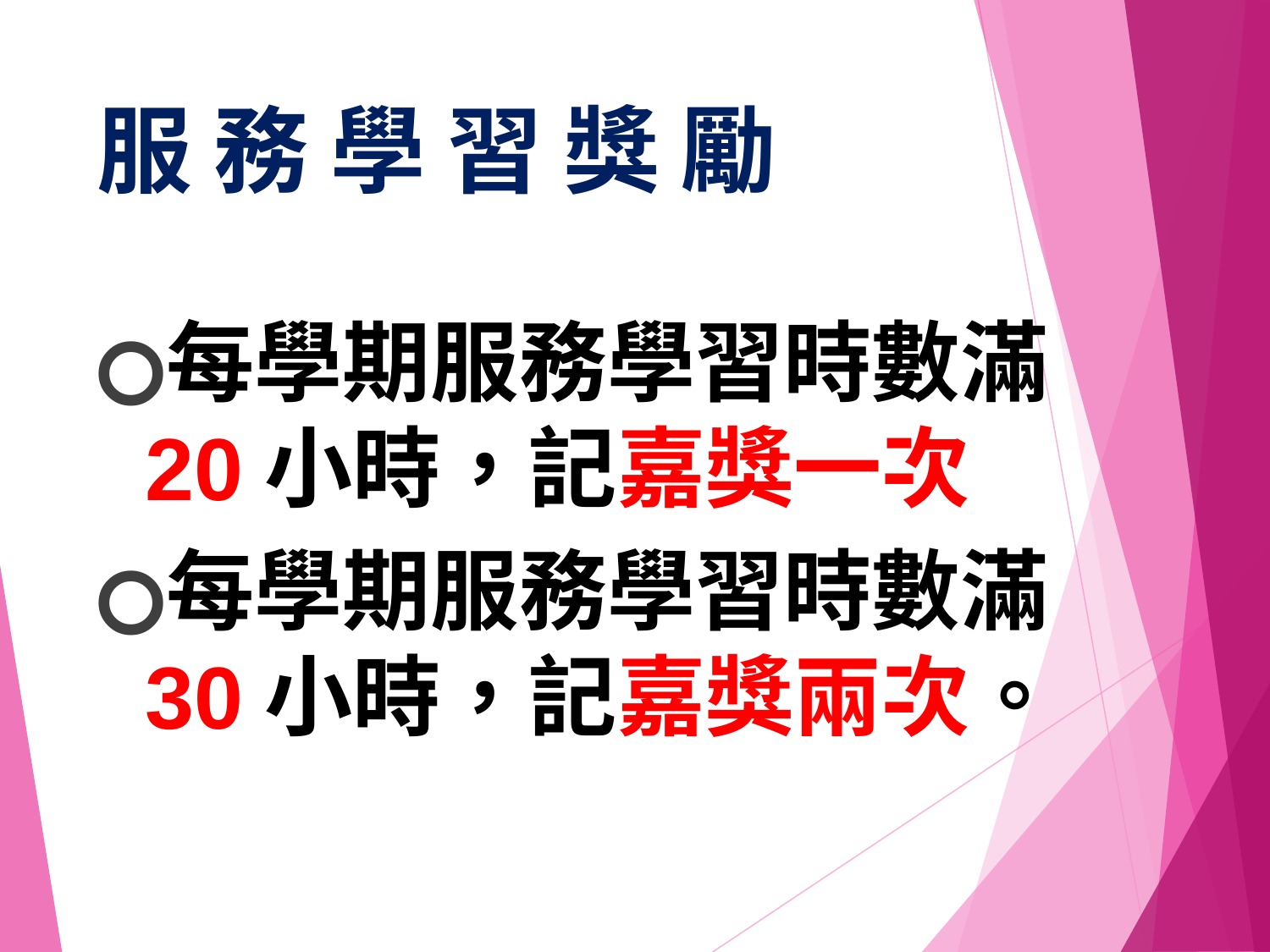

# 服 務 學 習 獎 勵
每學期服務學習時數滿20小時，記嘉獎一次。
每學期服務學習時數滿30小時，記嘉獎兩次。